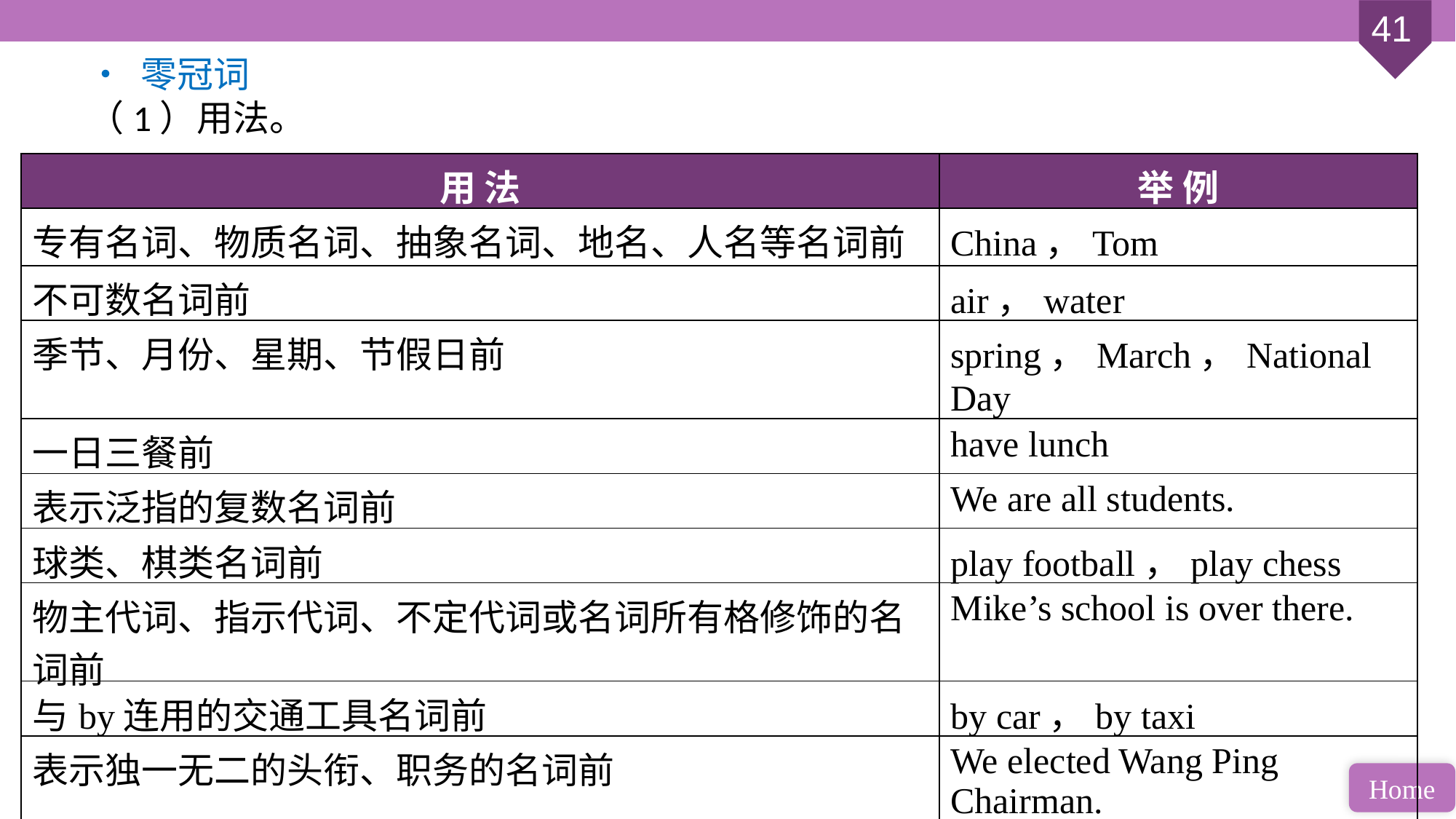

• 零冠词
（1）用法。
| 用 法 | 举 例 |
| --- | --- |
| 专有名词、物质名词、抽象名词、地名、人名等名词前 | China，Tom |
| 不可数名词前 | air，water |
| 季节、月份、星期、节假日前 | spring，March，National Day |
| 一日三餐前 | have lunch |
| 表示泛指的复数名词前 | We are all students. |
| 球类、棋类名词前 | play football，play chess |
| 物主代词、指示代词、不定代词或名词所有格修饰的名词前 | Mike’s school is over there. |
| 与by连用的交通工具名词前 | by car，by taxi |
| 表示独一无二的头衔、职务的名词前 | We elected Wang Ping Chairman. |